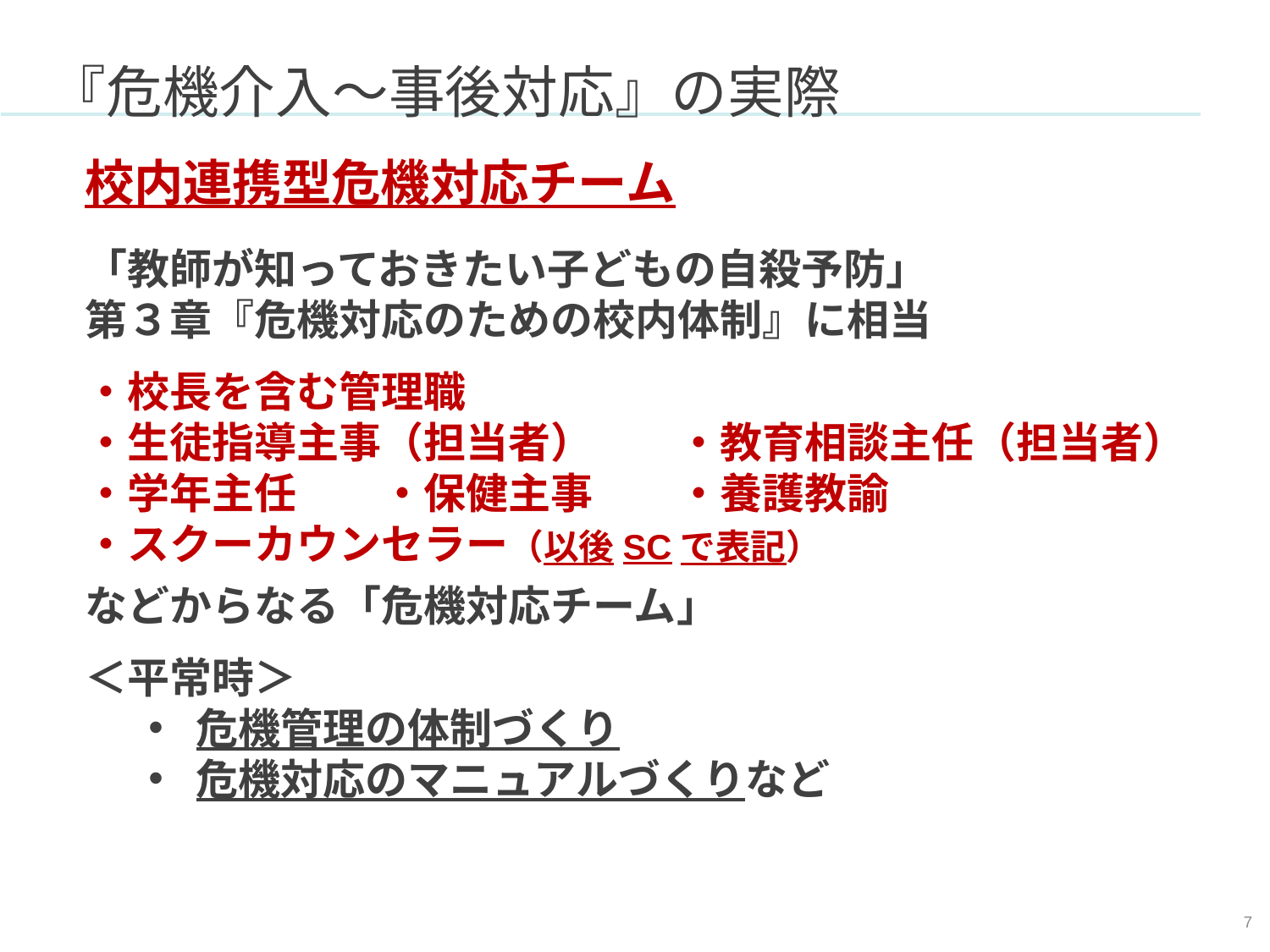

# 『危機介入～事後対応』の実際
校内連携型危機対応チーム
「教師が知っておきたい子どもの自殺予防」
第３章『危機対応のための校内体制』に相当
・校長を含む管理職
・生徒指導主事（担当者）　　・教育相談主任（担当者）
・学年主任　　・保健主事　　・養護教諭
・スクーカウンセラー（以後SCで表記）
などからなる「危機対応チーム」
＜平常時＞
危機管理の体制づくり
危機対応のマニュアルづくりなど
7